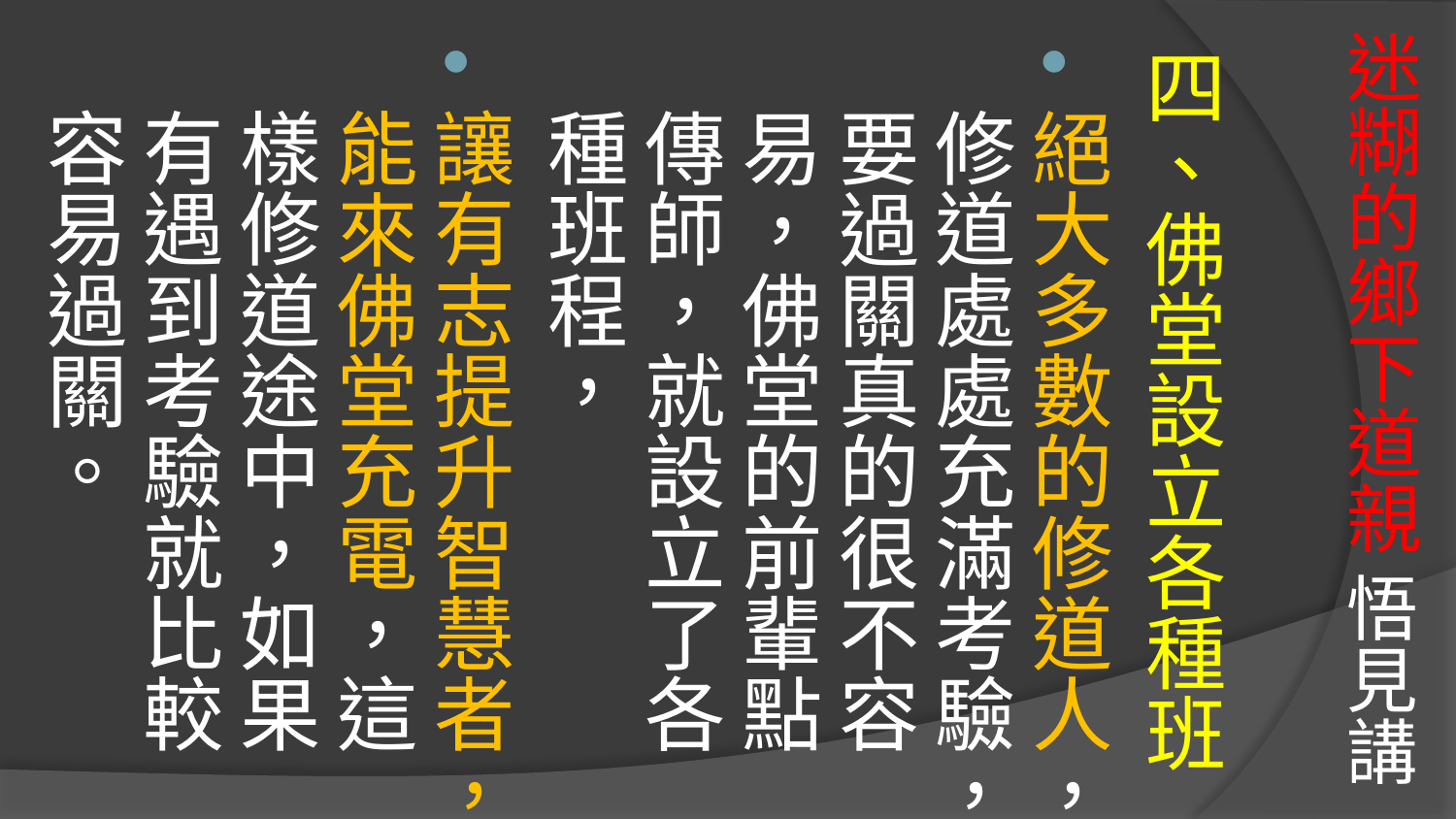

# 迷糊的鄉下道親 悟見講
四、佛堂設立各種班
絕大多數的修道人，修道處處充滿考驗，要過關真的很不容易，佛堂的前輩點傳師，就設立了各種班程，
讓有志提升智慧者，能來佛堂充電，這樣修道途中，如果有遇到考驗就比較容易過關。